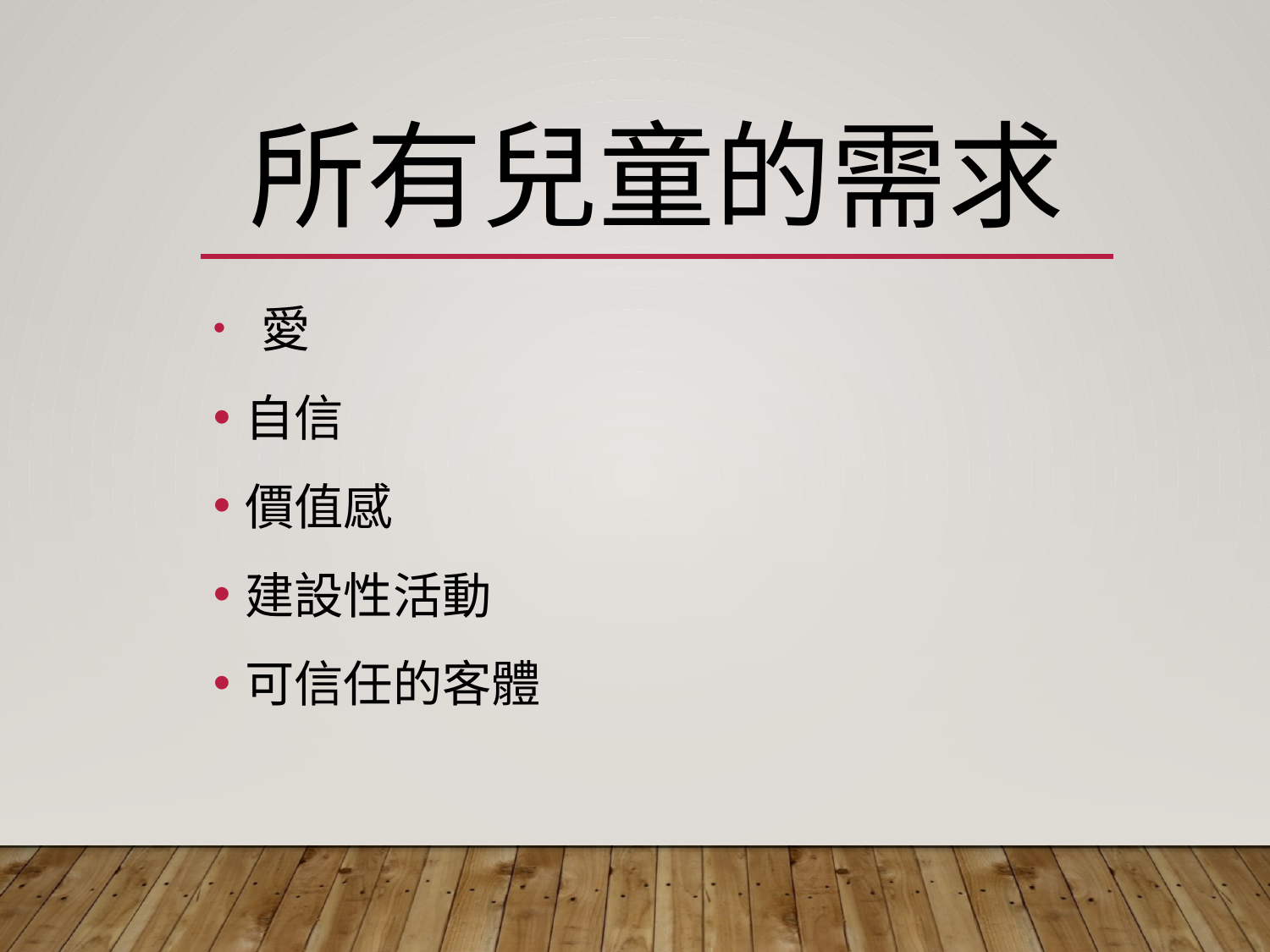

# 所有兒童的需求
 愛
自信
價值感
建設性活動
可信任的客體